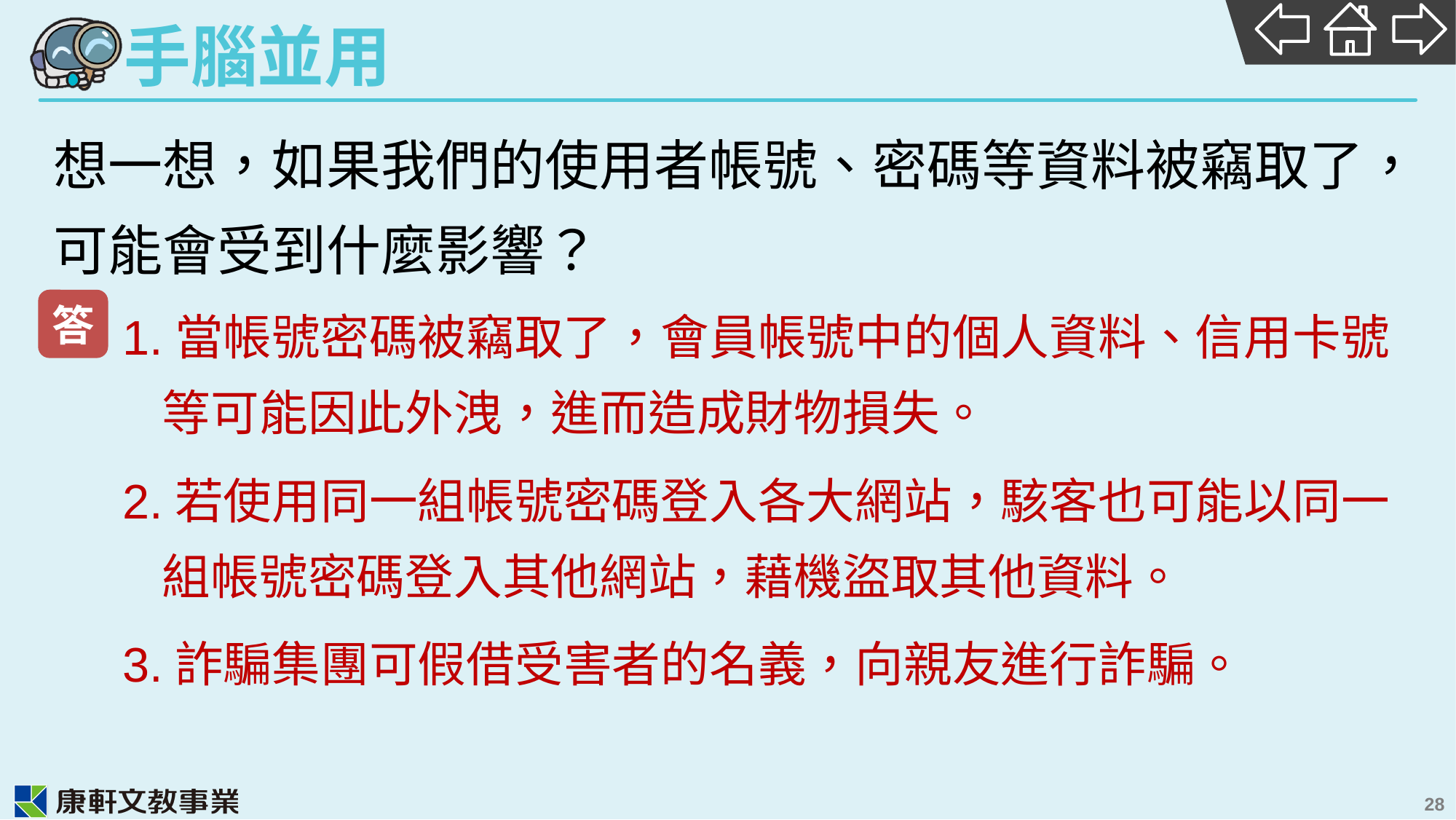

想一想，如果我們的使用者帳號、密碼等資料被竊取了，可能會受到什麼影響？
答
1.當帳號密碼被竊取了，會員帳號中的個人資料、信用卡號等可能因此外洩，進而造成財物損失。
2.若使用同一組帳號密碼登入各大網站，駭客也可能以同一組帳號密碼登入其他網站，藉機盜取其他資料。
3.詐騙集團可假借受害者的名義，向親友進行詐騙。
28